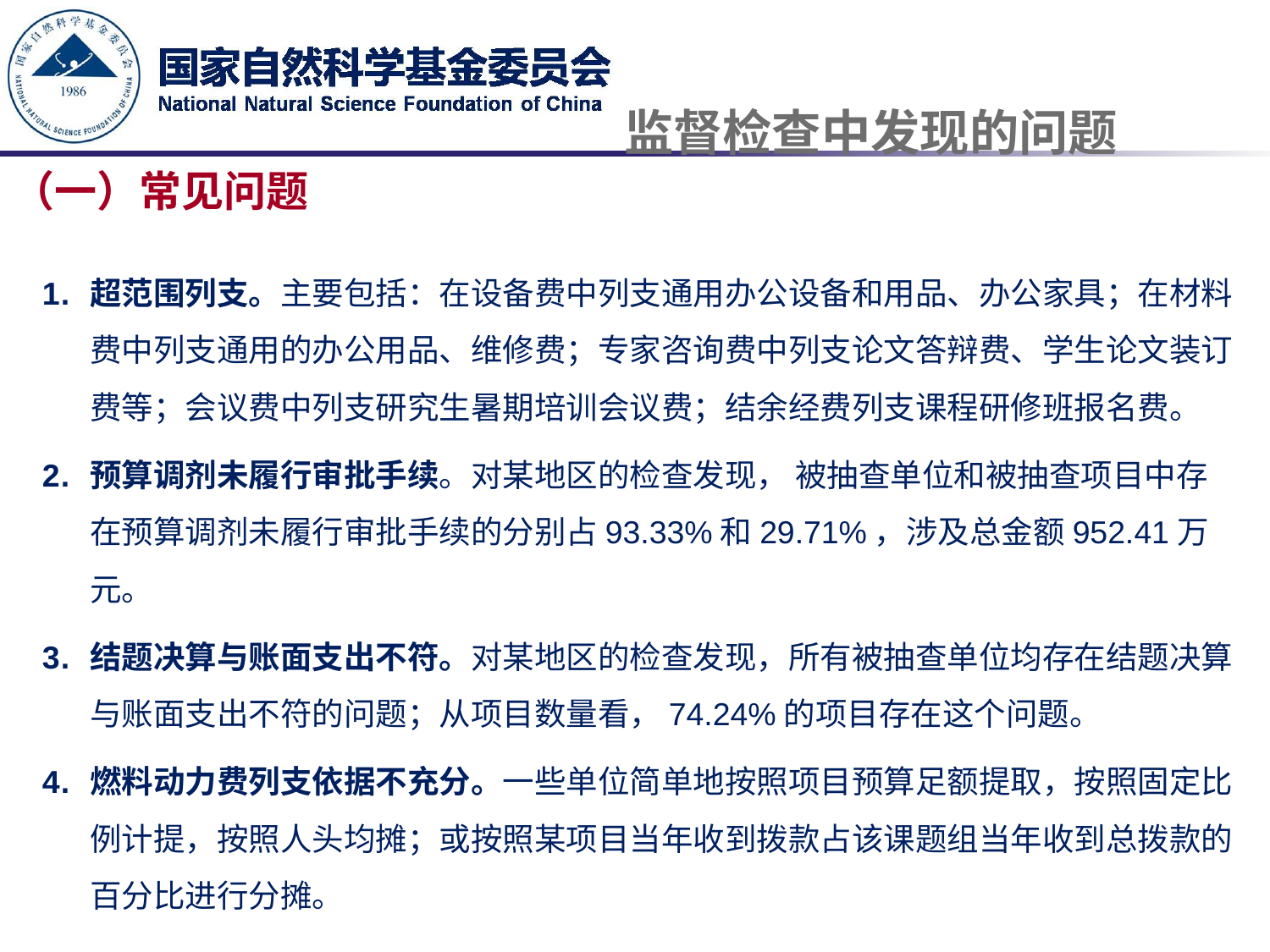

# 监督检查中发现的问题
（一）常见问题
超范围列支。主要包括：在设备费中列支通用办公设备和用品、办公家具；在材料费中列支通用的办公用品、维修费；专家咨询费中列支论文答辩费、学生论文装订费等；会议费中列支研究生暑期培训会议费；结余经费列支课程研修班报名费。
预算调剂未履行审批手续。对某地区的检查发现， 被抽查单位和被抽查项目中存在预算调剂未履行审批手续的分别占93.33%和29.71%，涉及总金额952.41万元。
结题决算与账面支出不符。对某地区的检查发现，所有被抽查单位均存在结题决算与账面支出不符的问题；从项目数量看，74.24%的项目存在这个问题。
燃料动力费列支依据不充分。一些单位简单地按照项目预算足额提取，按照固定比例计提，按照人头均摊；或按照某项目当年收到拨款占该课题组当年收到总拨款的百分比进行分摊。